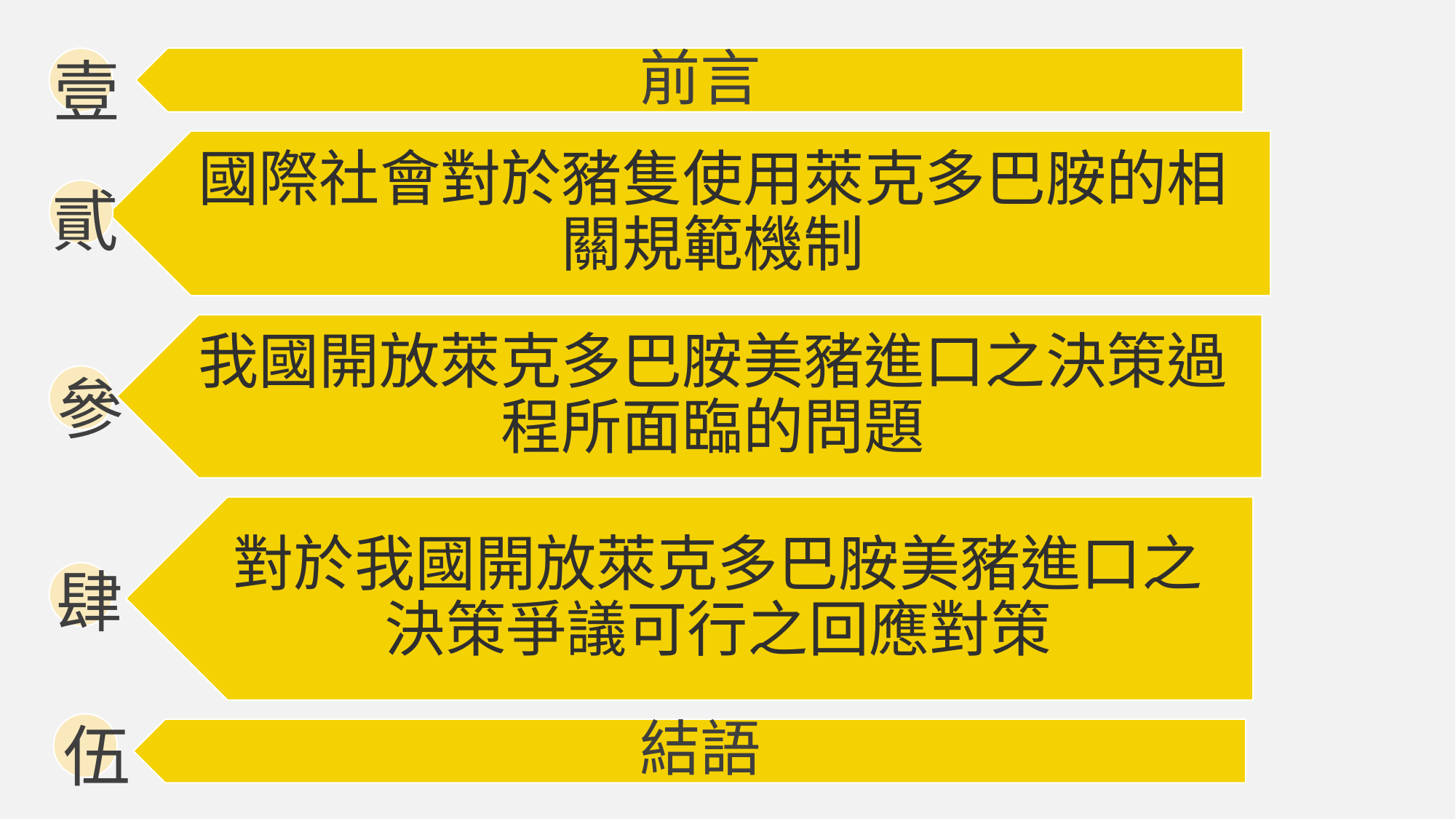

壹
前言
國際社會對於豬隻使用萊克多巴胺的相關規範機制
我國開放萊克多巴胺美豬進口之決策過程所面臨的問題
對於我國開放萊克多巴胺美豬進口之決策爭議可行之回應對策
結語
貳
參
肆
伍